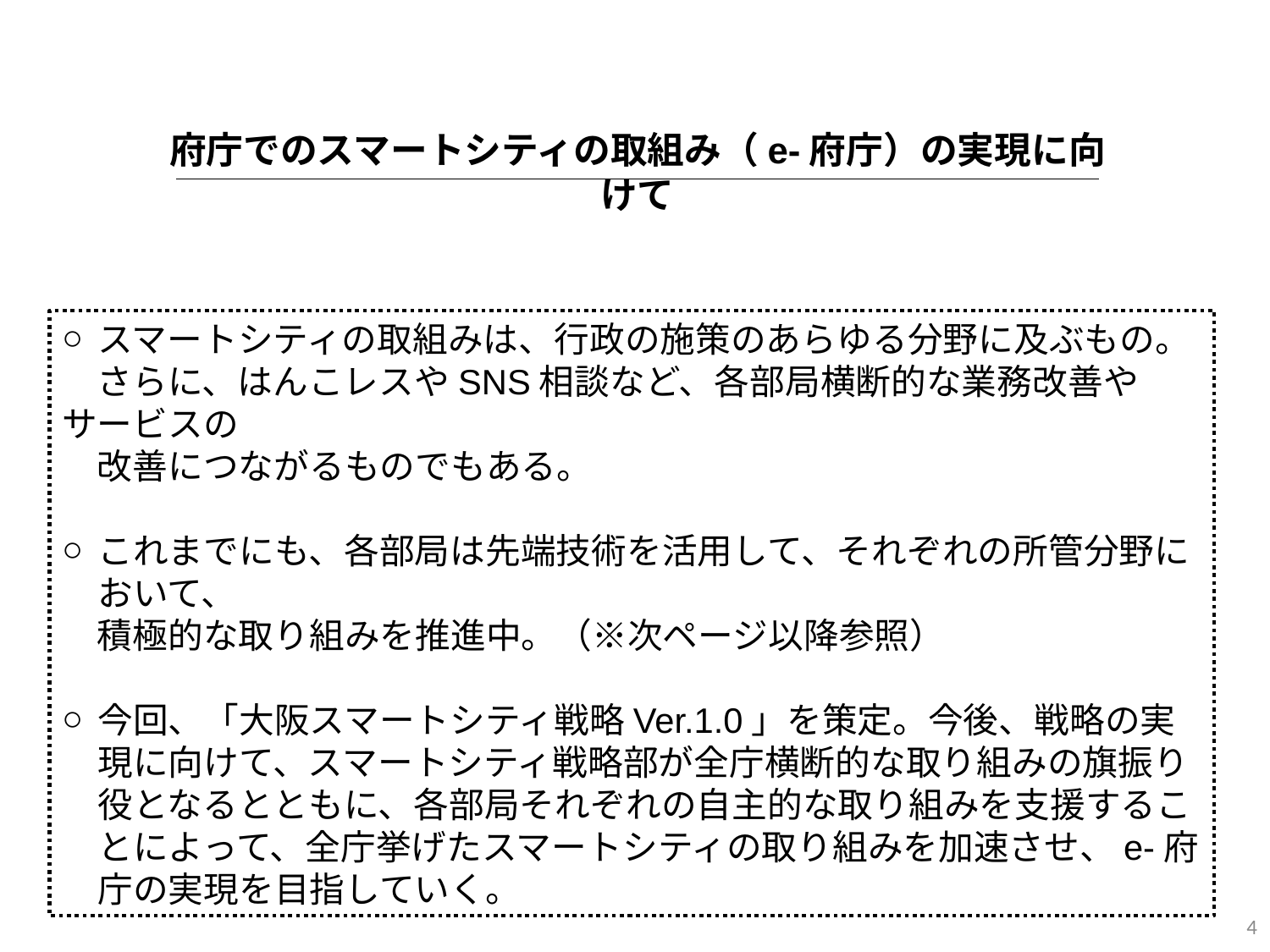

府庁でのスマートシティの取組み（e-府庁）の実現に向けて
スマートシティの取組みは、行政の施策のあらゆる分野に及ぶもの。
　さらに、はんこレスやSNS相談など、各部局横断的な業務改善やサービスの
　改善につながるものでもある。

これまでにも、各部局は先端技術を活用して、それぞれの所管分野において、
　積極的な取り組みを推進中。（※次ページ以降参照）

今回、「大阪スマートシティ戦略Ver.1.0」を策定。今後、戦略の実現に向けて、スマートシティ戦略部が全庁横断的な取り組みの旗振り役となるとともに、各部局それぞれの自主的な取り組みを支援することによって、全庁挙げたスマートシティの取り組みを加速させ、e-府庁の実現を目指していく。
4